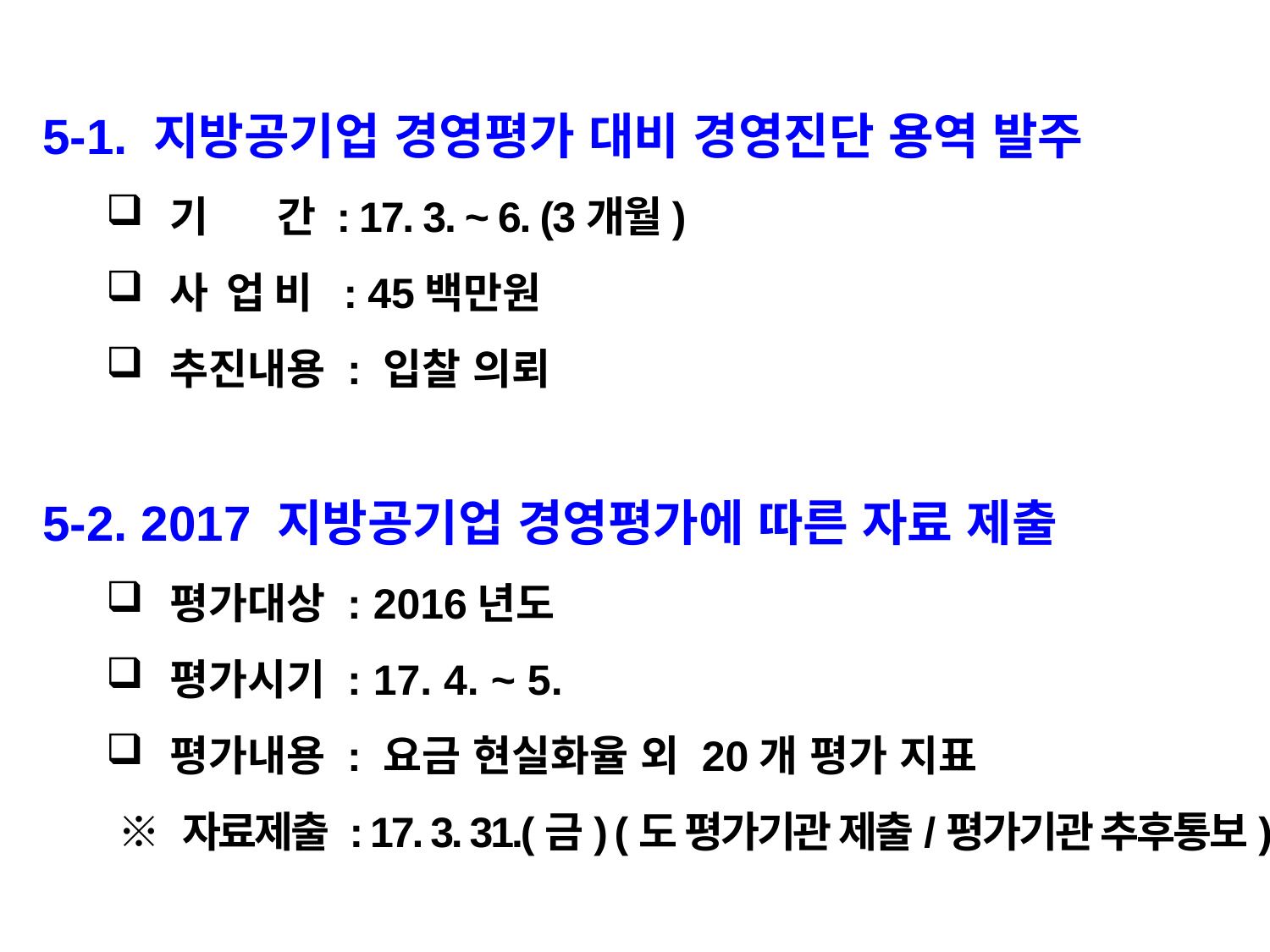

5-1. 지방공기업 경영평가 대비 경영진단 용역 발주
기       간 : 17. 3. ~ 6. (3개월)
사  업 비  : 45백만원
추진내용 : 입찰 의뢰
5-2. 2017 지방공기업 경영평가에 따른 자료 제출
평가대상 : 2016년도
평가시기 : 17. 4. ~ 5.
평가내용 : 요금 현실화율 외 20개 평가 지표
 ※ 자료제출 : 17. 3. 31.(금) (도 평가기관 제출/평가기관 추후통보)